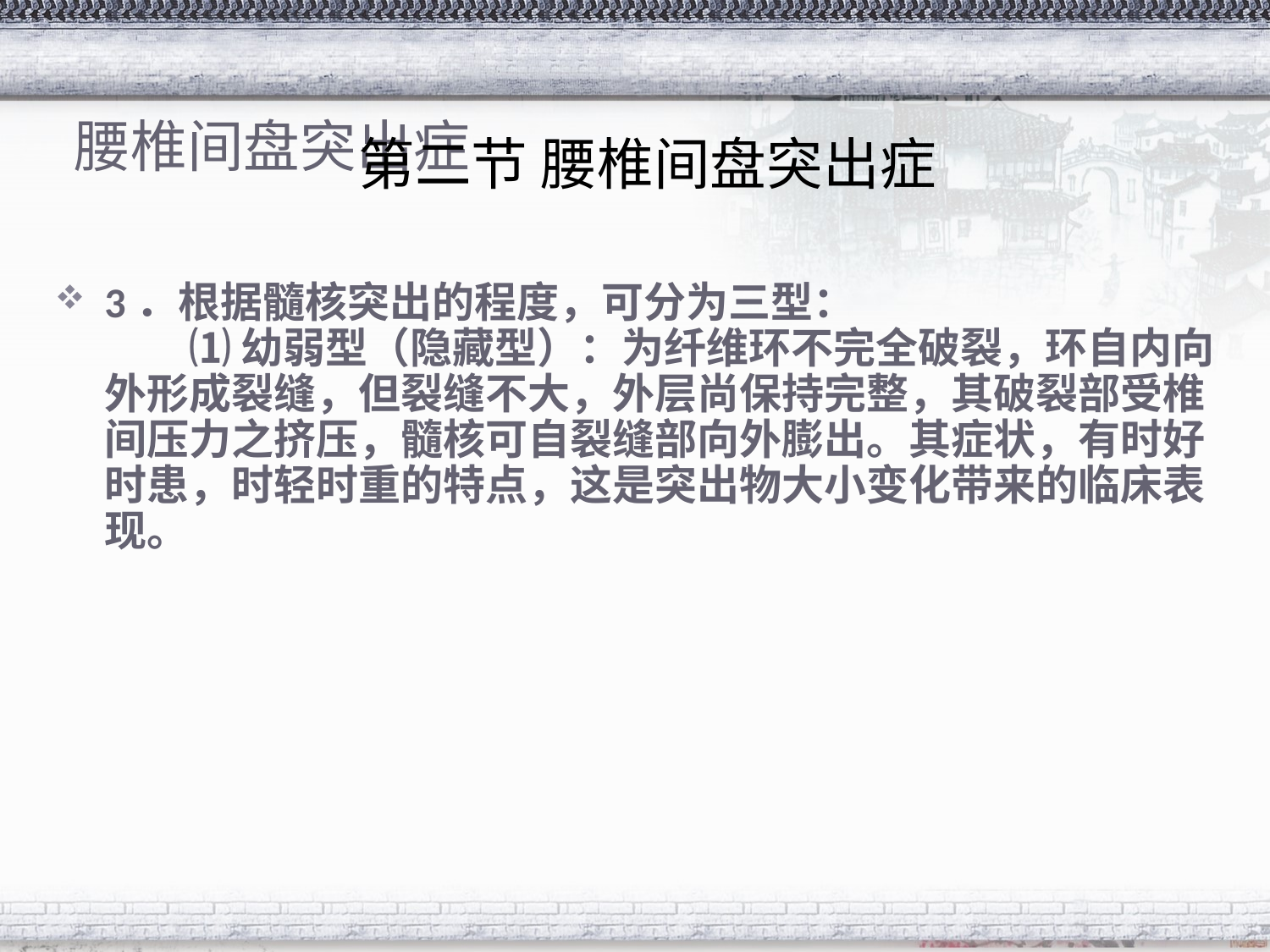

# 腰椎间盘突出症
第二节 腰椎间盘突出症
3．根据髓核突出的程度，可分为三型：
　　⑴ 幼弱型（隐藏型）：为纤维环不完全破裂，环自内向外形成裂缝，但裂缝不大，外层尚保持完整，其破裂部受椎间压力之挤压，髓核可自裂缝部向外膨出。其症状，有时好时患，时轻时重的特点，这是突出物大小变化带来的临床表现。